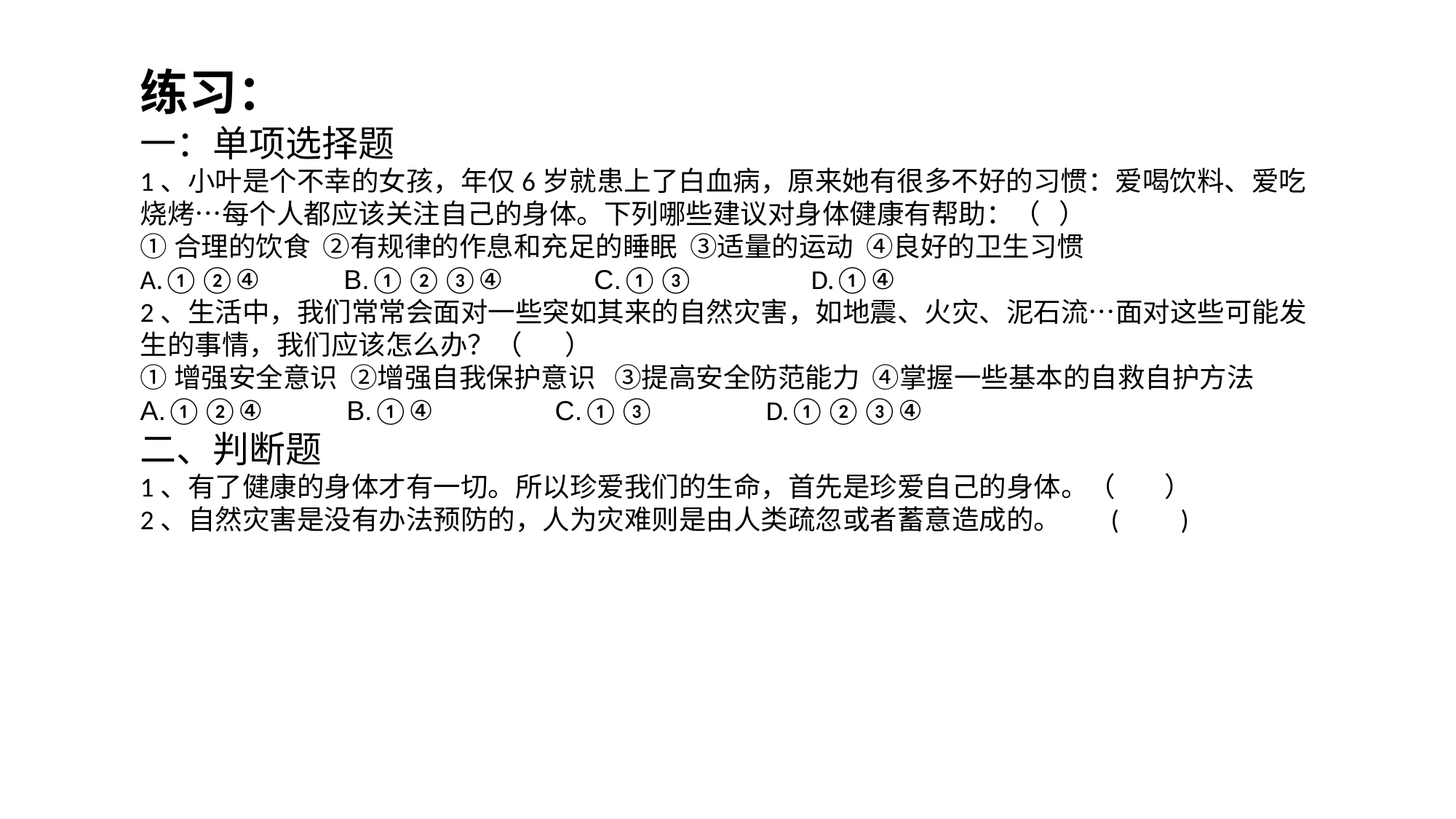

练习：
一：单项选择题
1、小叶是个不幸的女孩，年仅6岁就患上了白血病，原来她有很多不好的习惯：爱喝饮料、爱吃烧烤…每个人都应该关注自己的身体。下列哪些建议对身体健康有帮助：（   ）
①合理的饮食  ②有规律的作息和充足的睡眠  ③适量的运动  ④良好的卫生习惯
A.①②④           B.①②③④            C.①③                   D.①④
2、生活中，我们常常会面对一些突如其来的自然灾害，如地震、火灾、泥石流…面对这些可能发生的事情，我们应该怎么办？（       ）
①增强安全意识  ②增强自我保护意识   ③提高安全防范能力  ④掌握一些基本的自救自护方法
A.①②④           B.①④                C.①③                  D.①②③④
二、判断题
1、有了健康的身体才有一切。所以珍爱我们的生命，首先是珍爱自己的身体。（        ）
2、自然灾害是没有办法预防的，人为灾难则是由人类疏忽或者蓄意造成的。       (          )